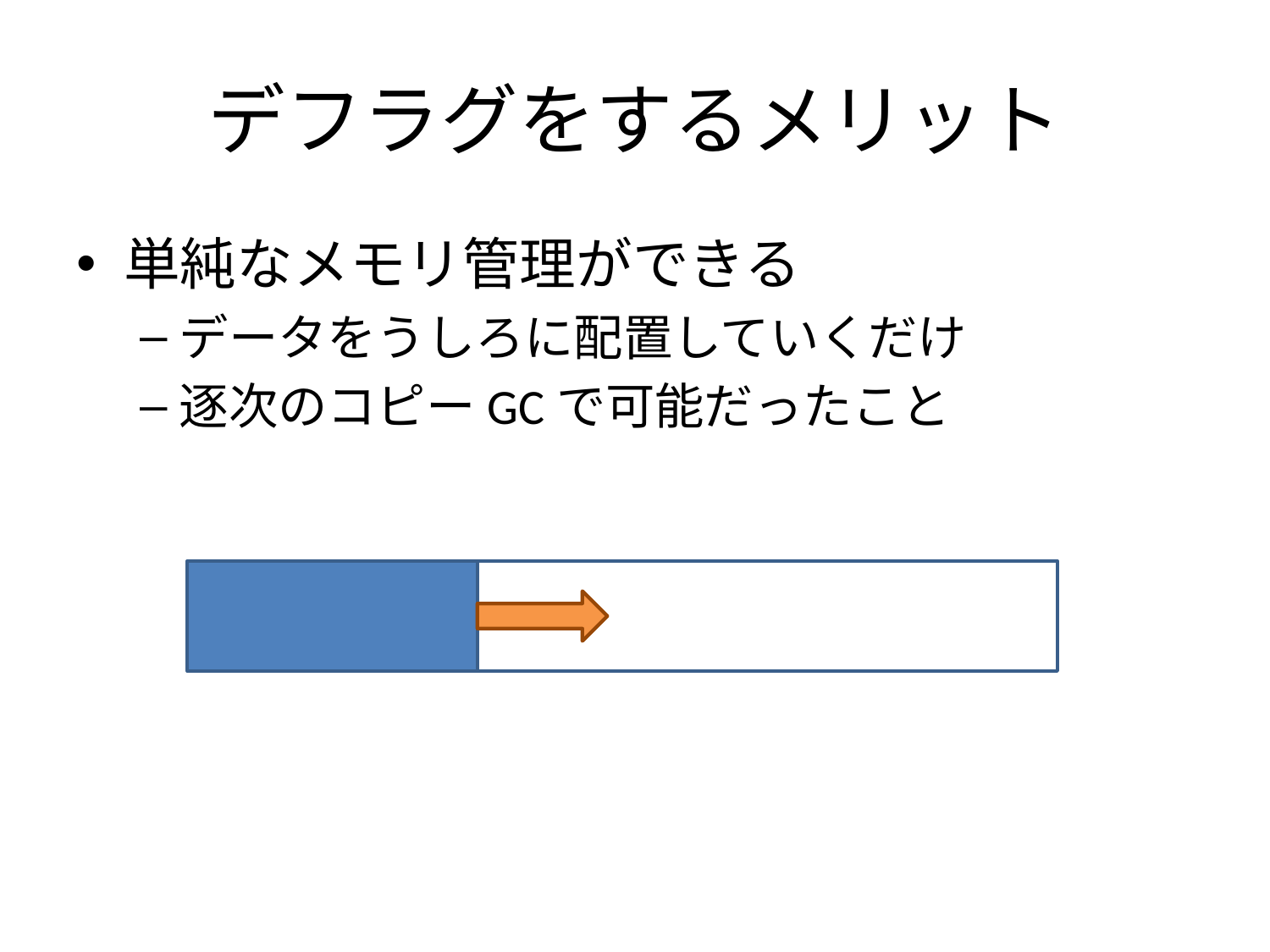

# デフラグをするメリット
単純なメモリ管理ができる
データをうしろに配置していくだけ
逐次のコピーGCで可能だったこと